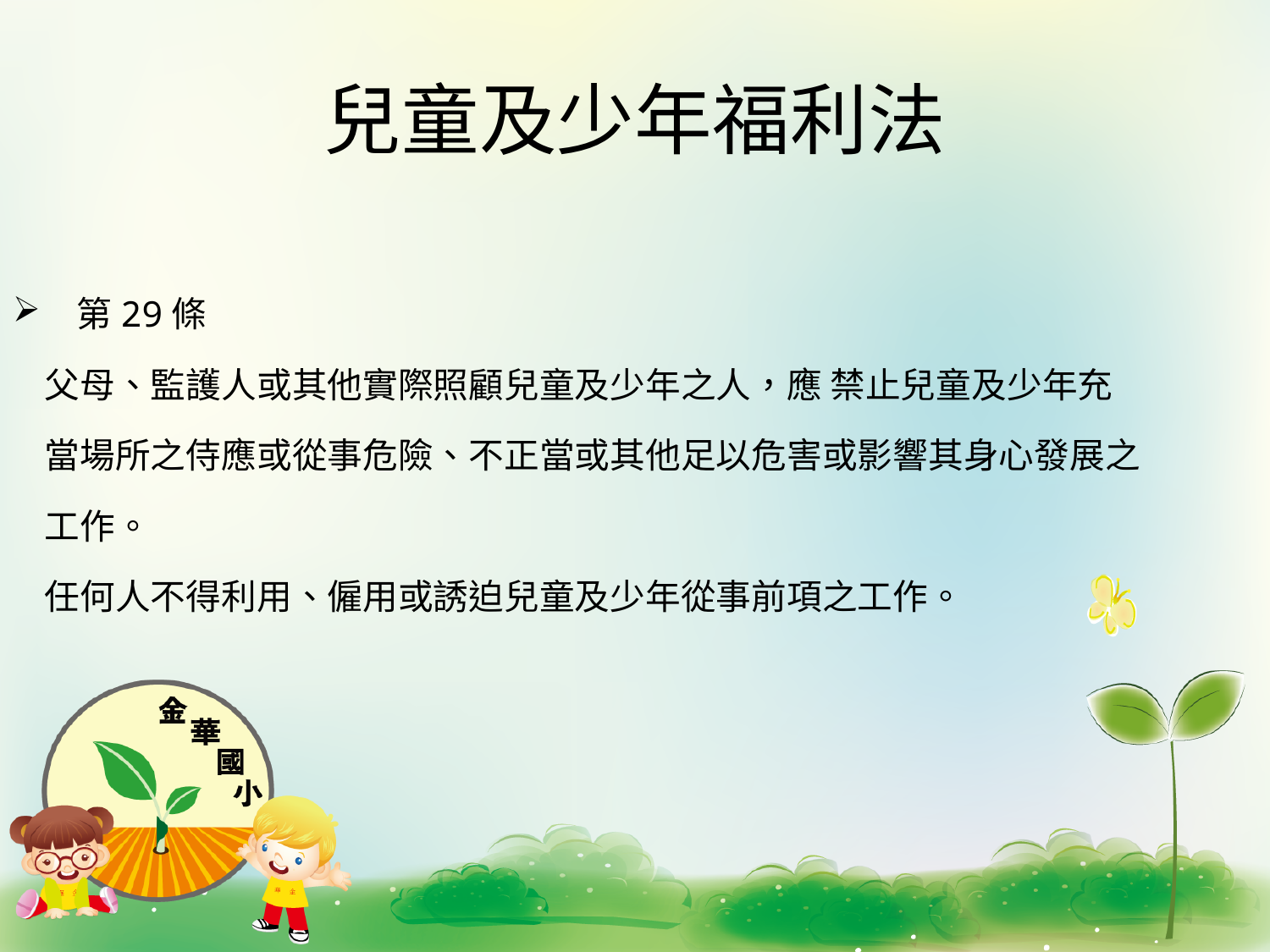

# 兒童及少年福利法
 第29條
   父母、監護人或其他實際照顧兒童及少年之人，應 禁止兒童及少年充
   當場所之侍應或從事危險、不正當或其他足以危害或影響其身心發展之
   工作。
   任何人不得利用、僱用或誘迫兒童及少年從事前項之工作。